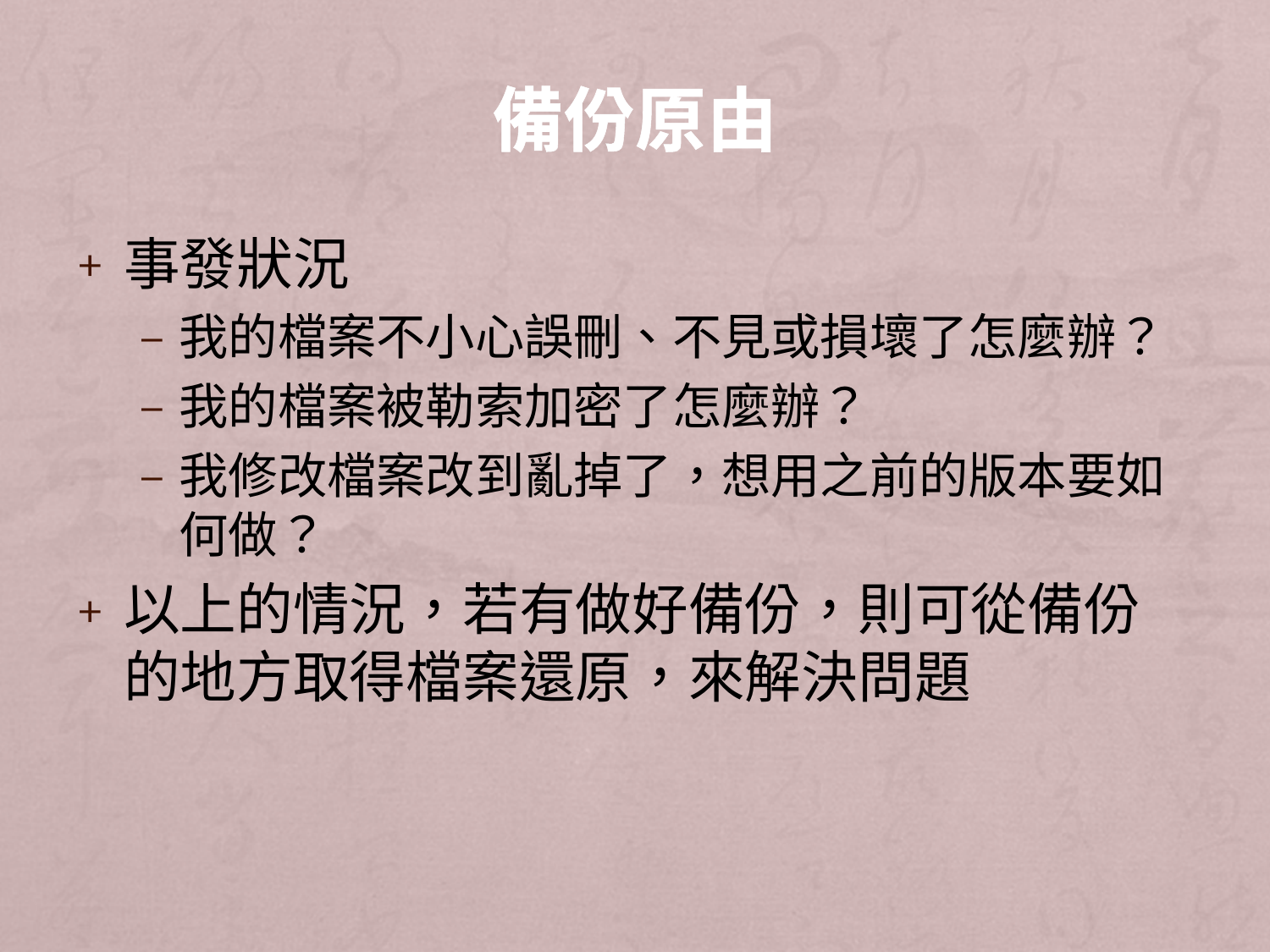

# 備份原由
事發狀況
我的檔案不小心誤刪、不見或損壞了怎麼辦？
我的檔案被勒索加密了怎麼辦？
我修改檔案改到亂掉了，想用之前的版本要如何做？
以上的情況，若有做好備份，則可從備份的地方取得檔案還原，來解決問題